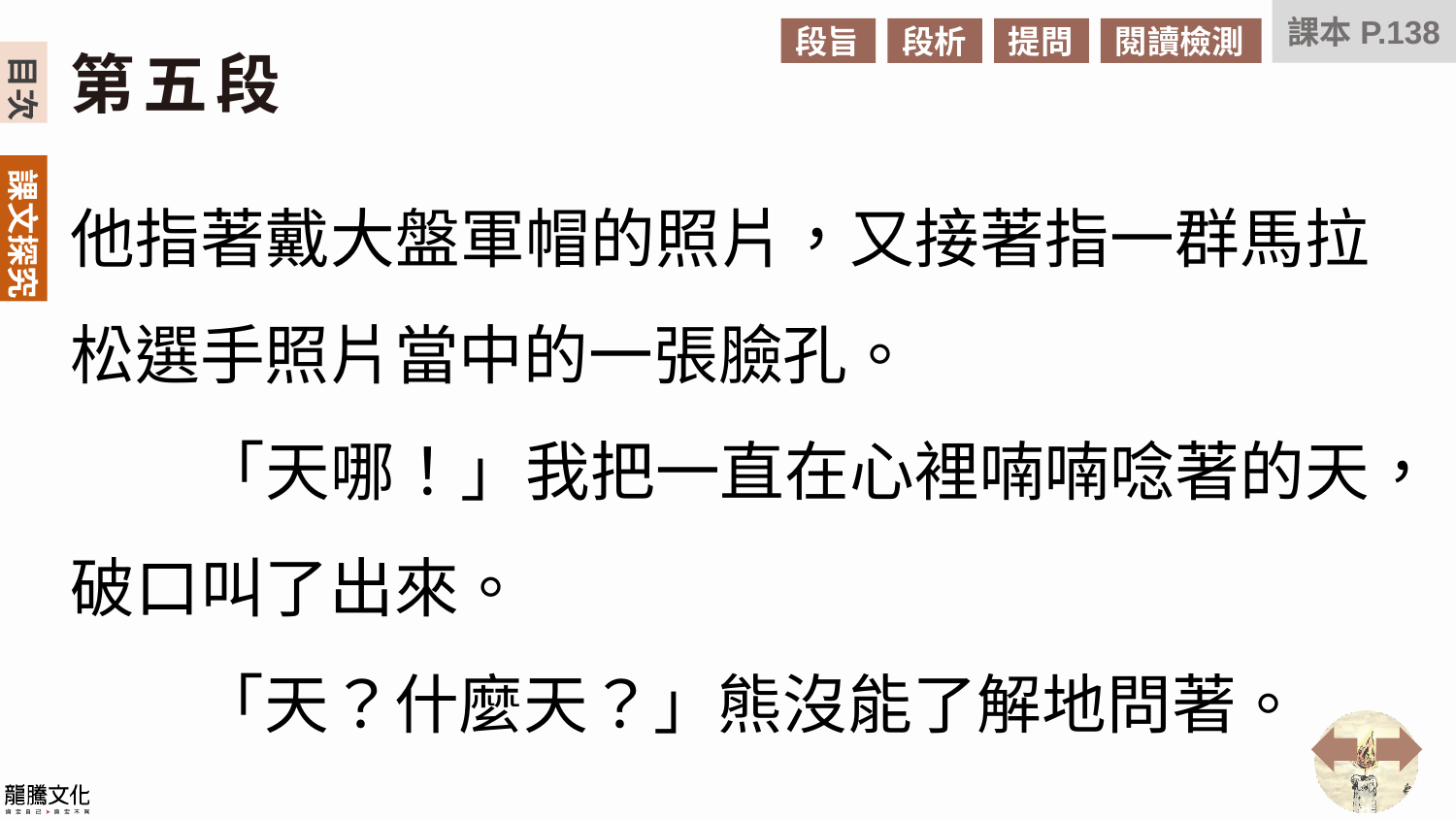

課本P.138
段旨
段析
提問
閱讀檢測
第五段
他指著戴大盤軍帽的照片，又接著指一群馬拉松選手照片當中的一張臉孔。
　　「天哪！」我把一直在心裡喃喃唸著的天，破口叫了出來。
　　「天？什麼天？」熊沒能了解地問著。